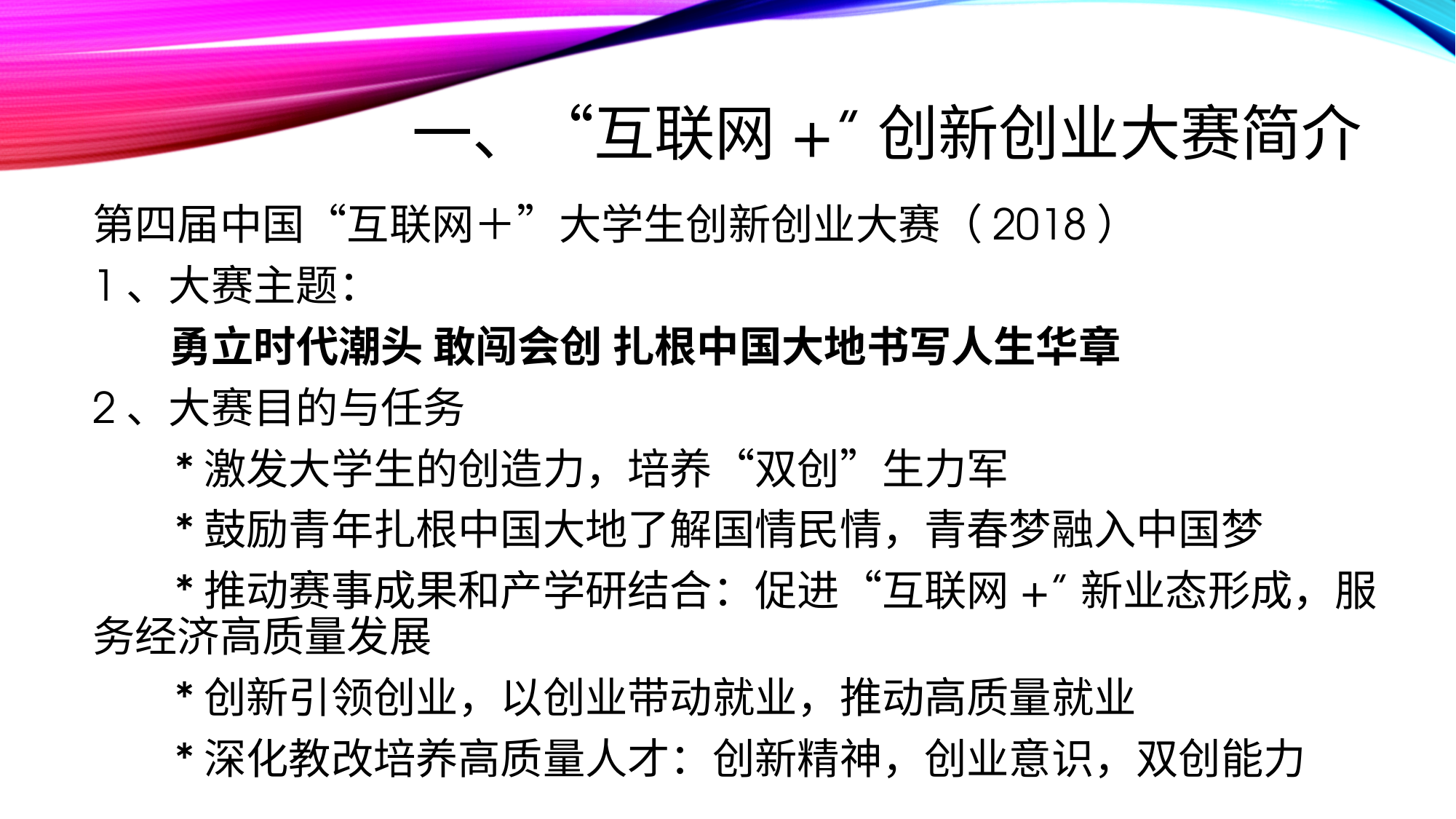

# 一、“互联网+”创新创业大赛简介
第四届中国“互联网＋”大学生创新创业大赛（2018）
1、大赛主题：
       勇立时代潮头 敢闯会创 扎根中国大地书写人生华章
2、大赛目的与任务
       *激发大学生的创造力，培养“双创”生力军
       *鼓励青年扎根中国大地了解国情民情，青春梦融入中国梦
       *推动赛事成果和产学研结合：促进“互联网+”新业态形成，服务经济高质量发展
       *创新引领创业，以创业带动就业，推动高质量就业
       *深化教改培养高质量人才：创新精神，创业意识，双创能力